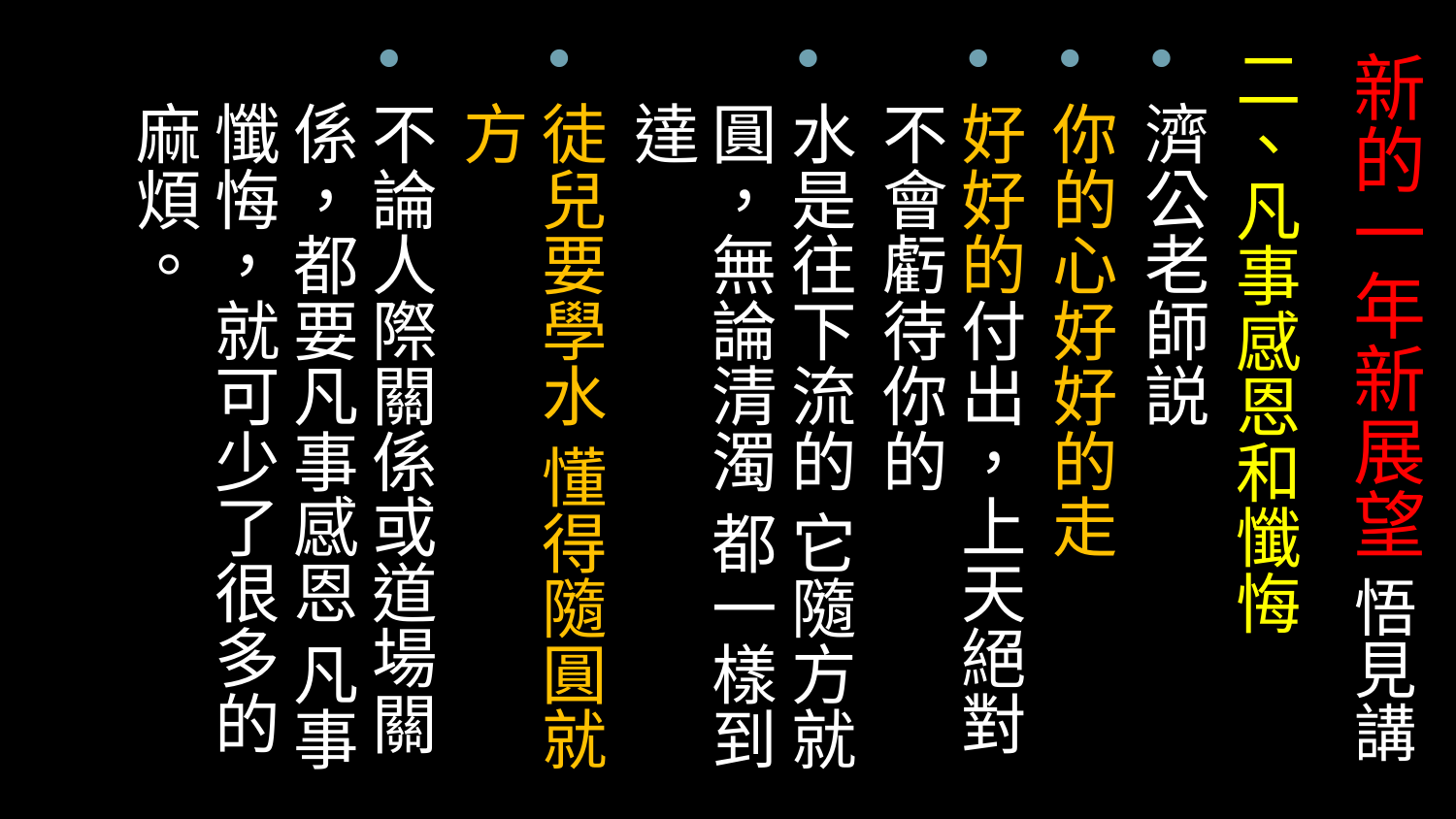

二、凡事感恩和懺悔
濟公老師説
你的心好好的走
好好的付出，上天絕對不會虧待你的
水是往下流的 它隨方就圓，無論清濁 都一樣到達
徒兒要學水 懂得隨圓就方
不論人際關係或道場關係，都要凡事感恩 凡事懺悔，就可少了很多的麻煩。

# 新的一年新展望 悟見講